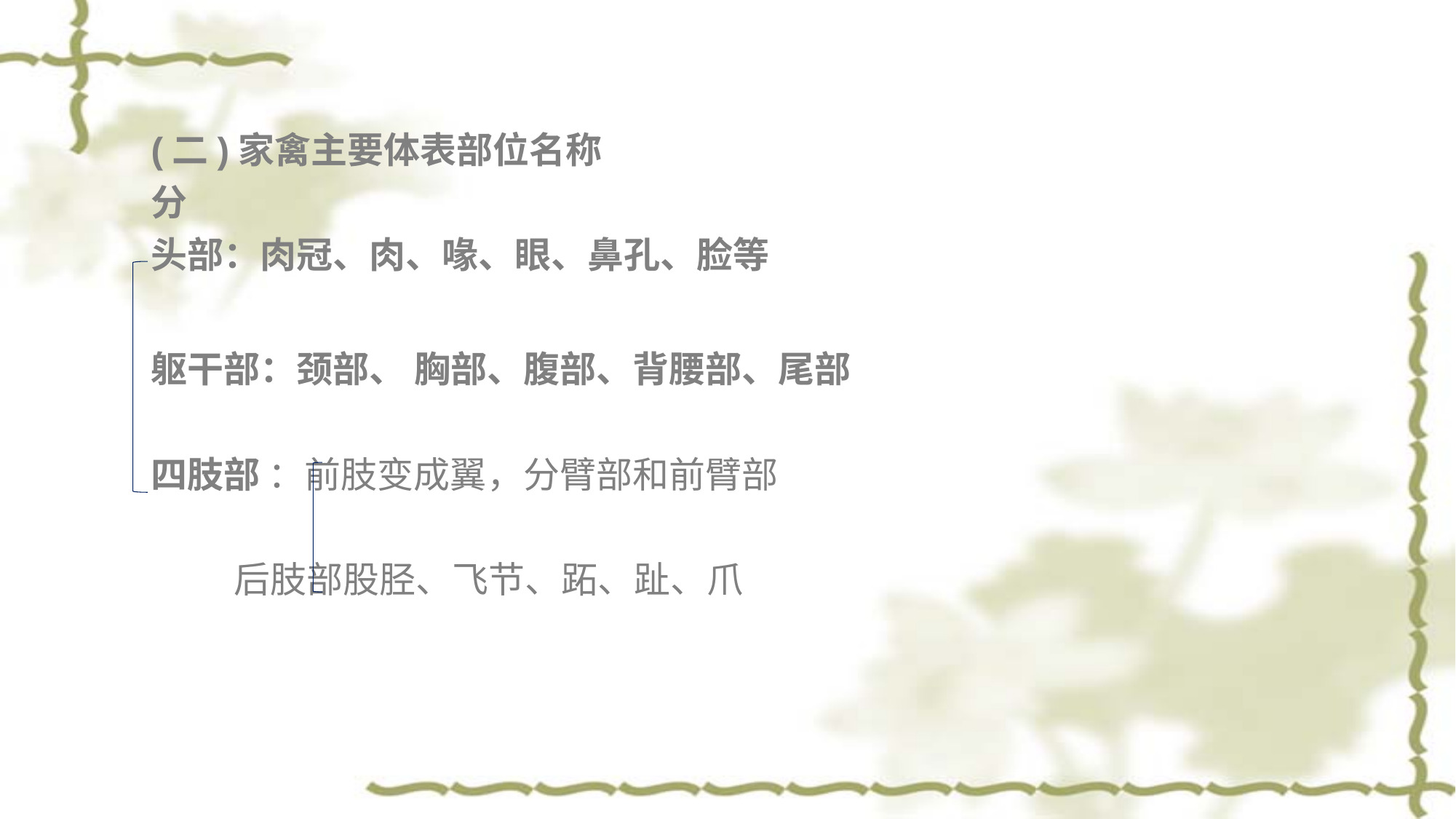

(二)家禽主要体表部位名称
分
头部：肉冠、肉、喙、眼、鼻孔、脸等

躯干部：颈部、 胸部、腹部、背腰部、尾部

四肢部 ：前肢变成翼，分臂部和前臂部

         后肢部股胫、飞节、跖、趾、爪